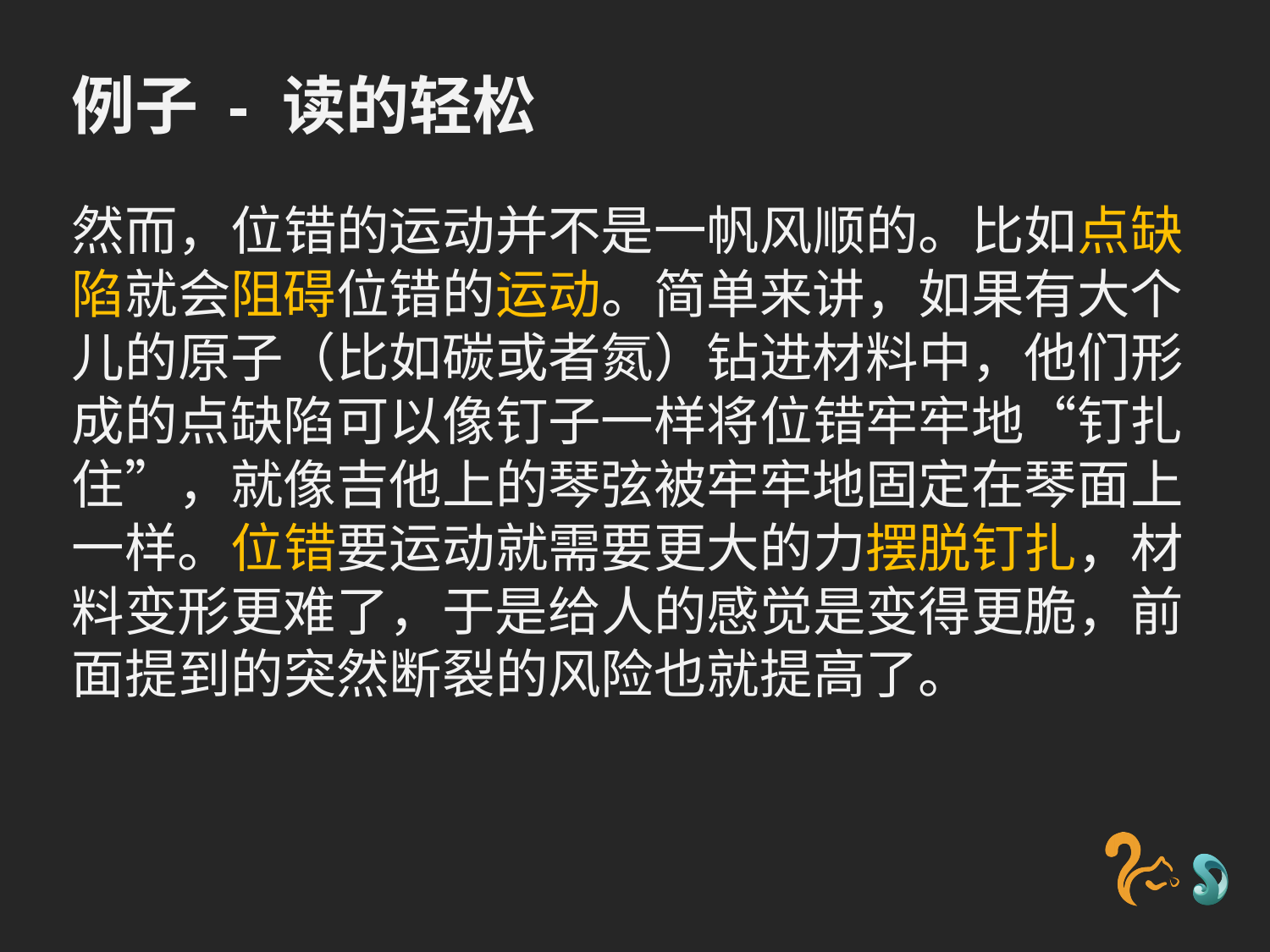

# 例子 - 读的轻松
然而，位错的运动并不是一帆风顺的。比如点缺陷就会阻碍位错的运动。简单来讲，如果有大个儿的原子（比如碳或者氮）钻进材料中，他们形成的点缺陷可以像钉子一样将位错牢牢地“钉扎住”，就像吉他上的琴弦被牢牢地固定在琴面上一样。位错要运动就需要更大的力摆脱钉扎，材料变形更难了，于是给人的感觉是变得更脆，前面提到的突然断裂的风险也就提高了。